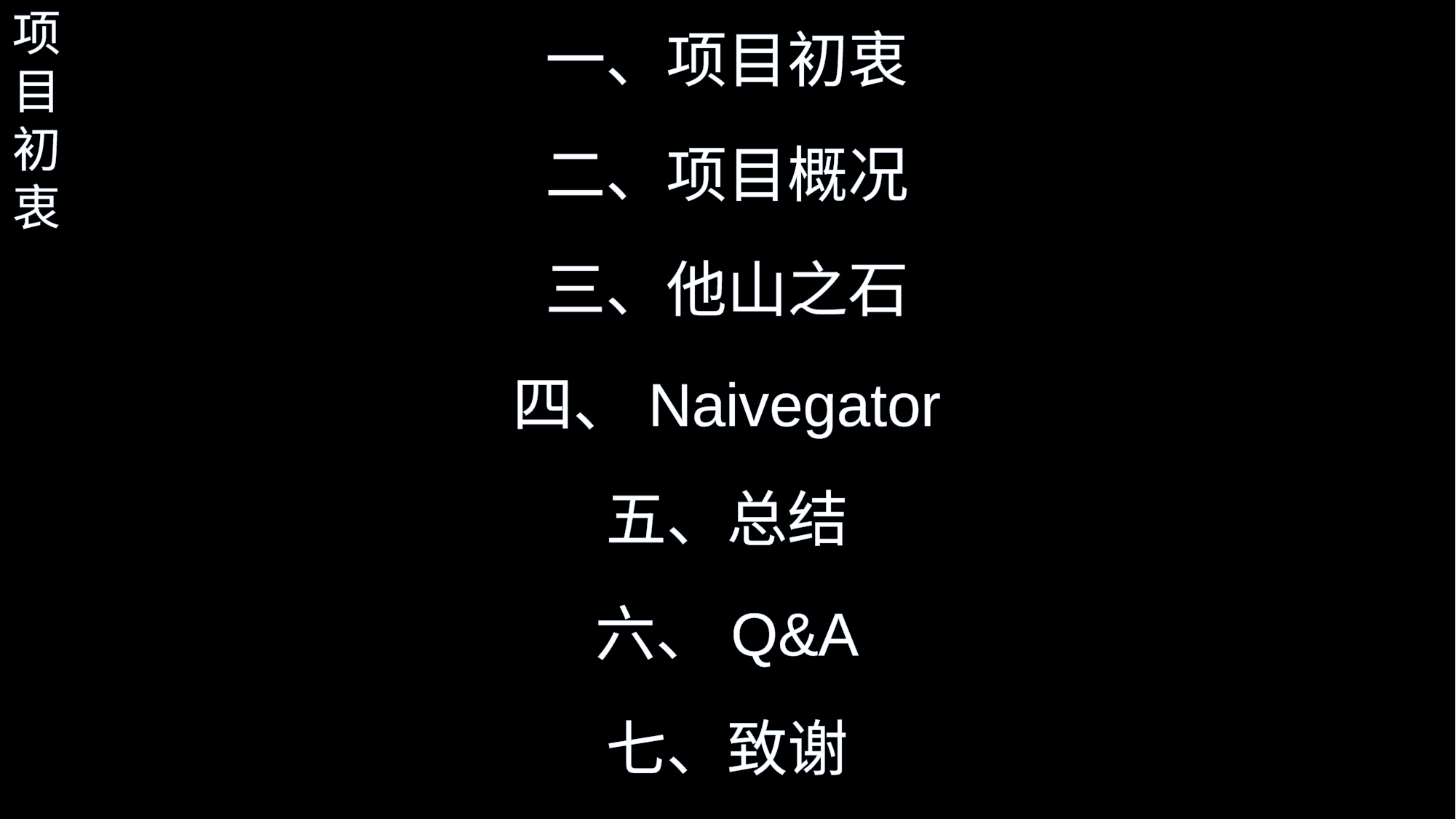

项目初衷
一、项目初衷
二、项目概况
三、他山之石
四、Naivegator
五、总结
六、Q&A
七、致谢